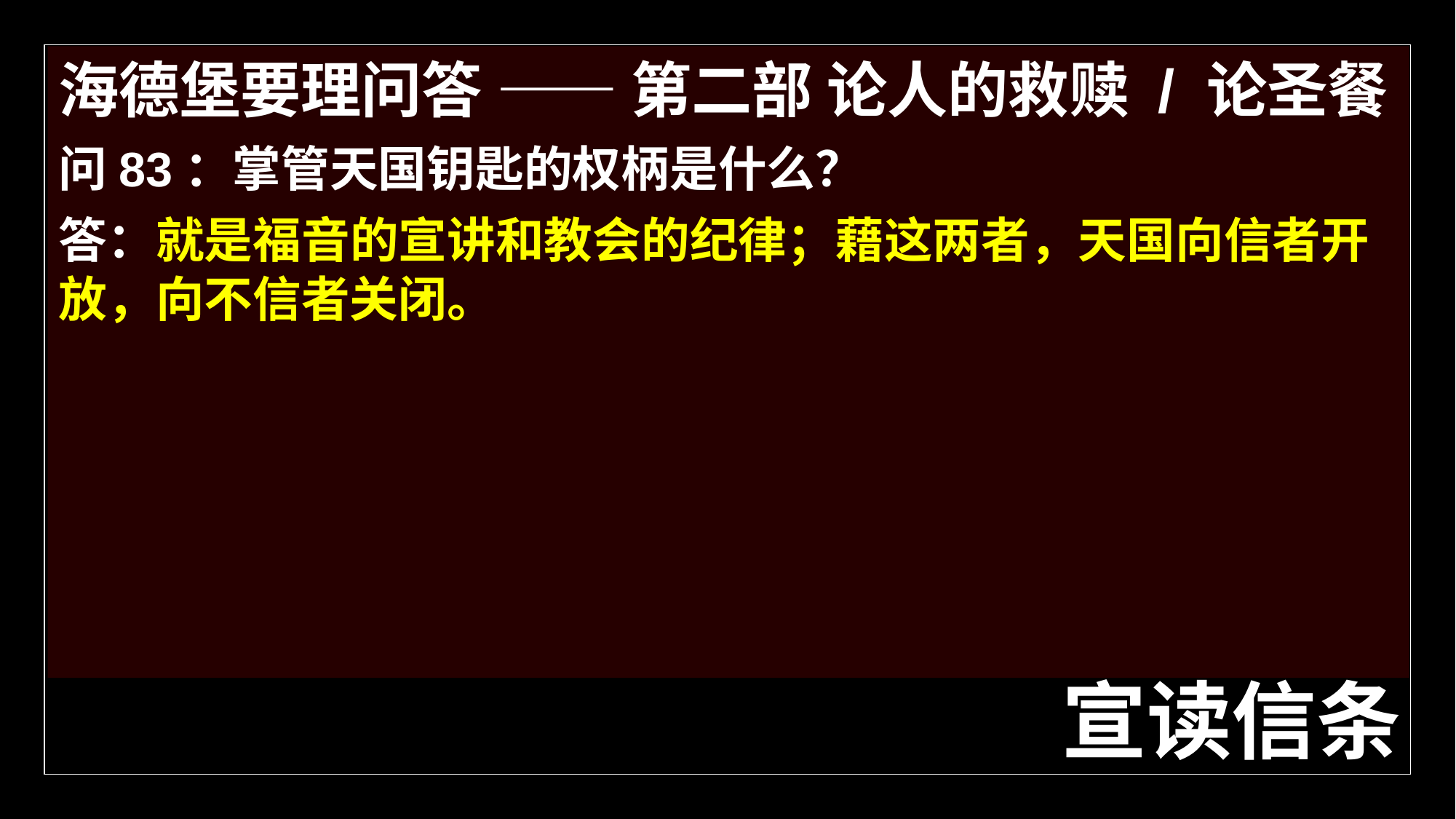

海德堡要理问答 —— 第二部 论人的救赎 / 论圣餐
问83：掌管天国钥匙的权柄是什么？
答：就是福音的宣讲和教会的纪律；藉这两者，天国向信者开放，向不信者关闭。
# 宣读信条